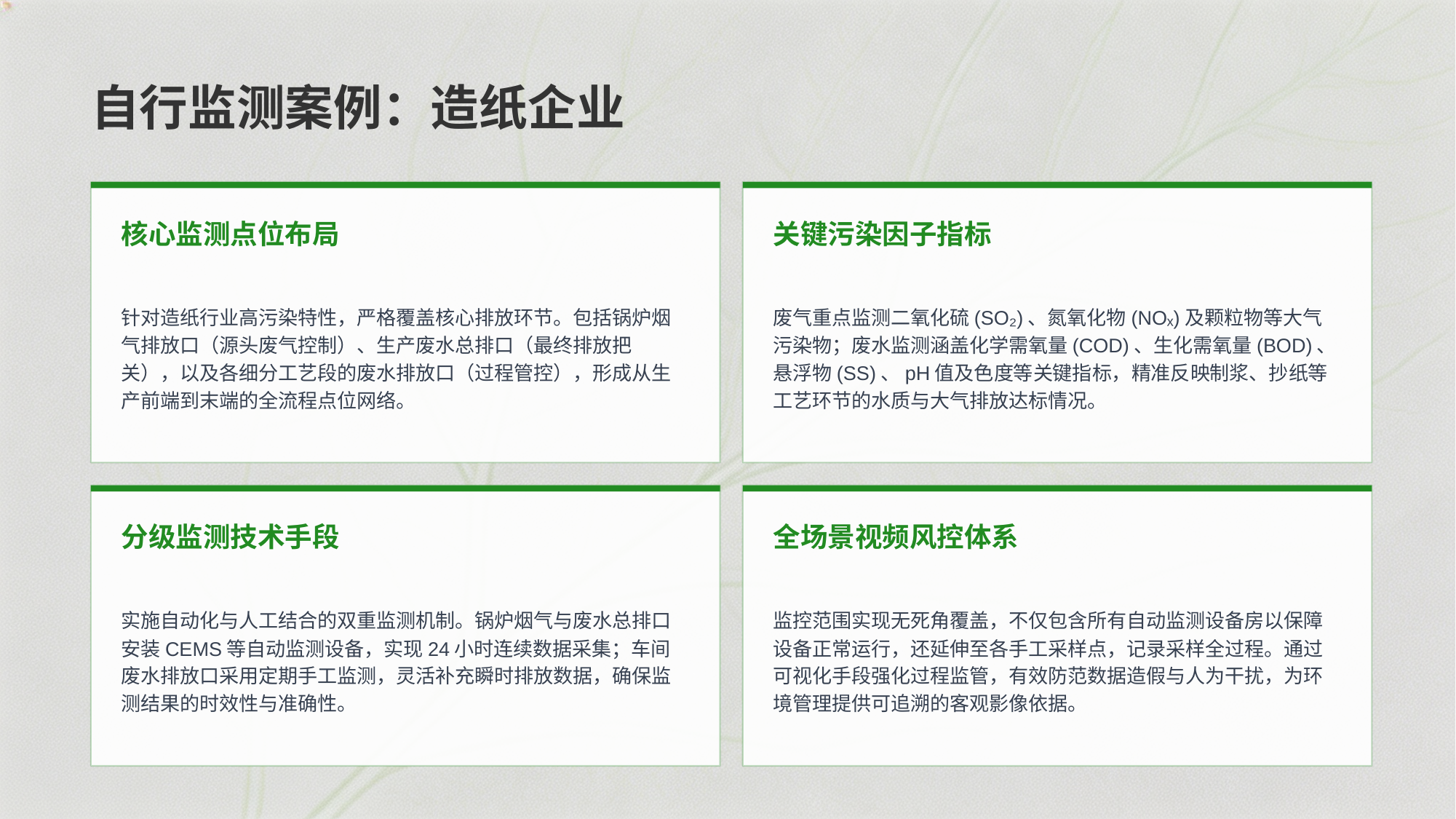

自行监测案例：造纸企业

核心监测点位布局
关键污染因子指标
针对造纸行业高污染特性，严格覆盖核心排放环节。包括锅炉烟气排放口（源头废气控制）、生产废水总排口（最终排放把关），以及各细分工艺段的废水排放口（过程管控），形成从生产前端到末端的全流程点位网络。
废气重点监测二氧化硫(SO₂)、氮氧化物(NOₓ)及颗粒物等大气污染物；废水监测涵盖化学需氧量(COD)、生化需氧量(BOD)、悬浮物(SS)、pH值及色度等关键指标，精准反映制浆、抄纸等工艺环节的水质与大气排放达标情况。

分级监测技术手段
全场景视频风控体系
实施自动化与人工结合的双重监测机制。锅炉烟气与废水总排口安装CEMS等自动监测设备，实现24小时连续数据采集；车间废水排放口采用定期手工监测，灵活补充瞬时排放数据，确保监测结果的时效性与准确性。
监控范围实现无死角覆盖，不仅包含所有自动监测设备房以保障设备正常运行，还延伸至各手工采样点，记录采样全过程。通过可视化手段强化过程监管，有效防范数据造假与人为干扰，为环境管理提供可追溯的客观影像依据。